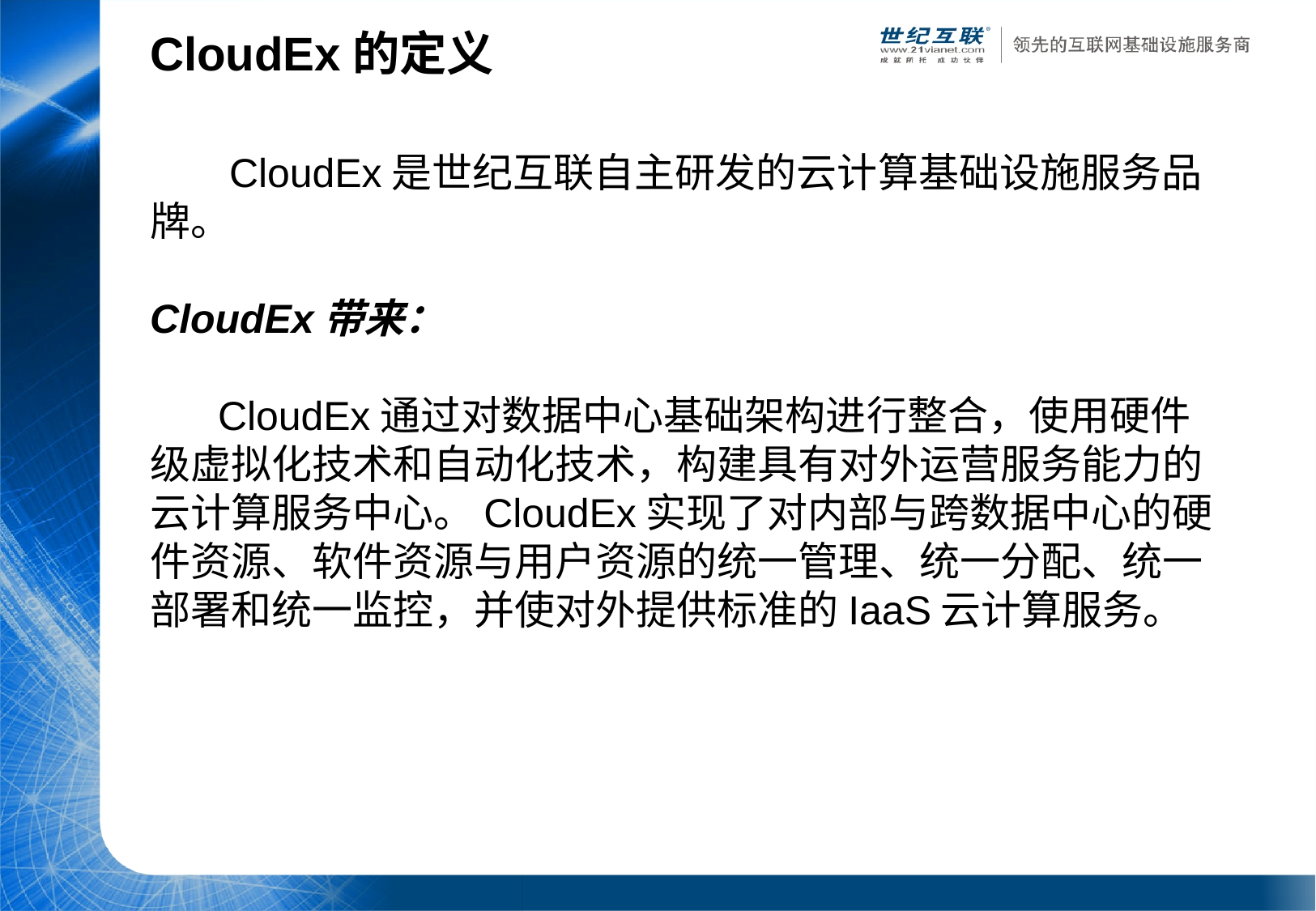

CloudEx的定义
       CloudEx是世纪互联自主研发的云计算基础设施服务品牌。

CloudEx带来：

      CloudEx通过对数据中心基础架构进行整合，使用硬件级虚拟化技术和自动化技术，构建具有对外运营服务能力的云计算服务中心。CloudEx实现了对内部与跨数据中心的硬件资源、软件资源与用户资源的统一管理、统一分配、统一部署和统一监控，并使对外提供标准的IaaS云计算服务。